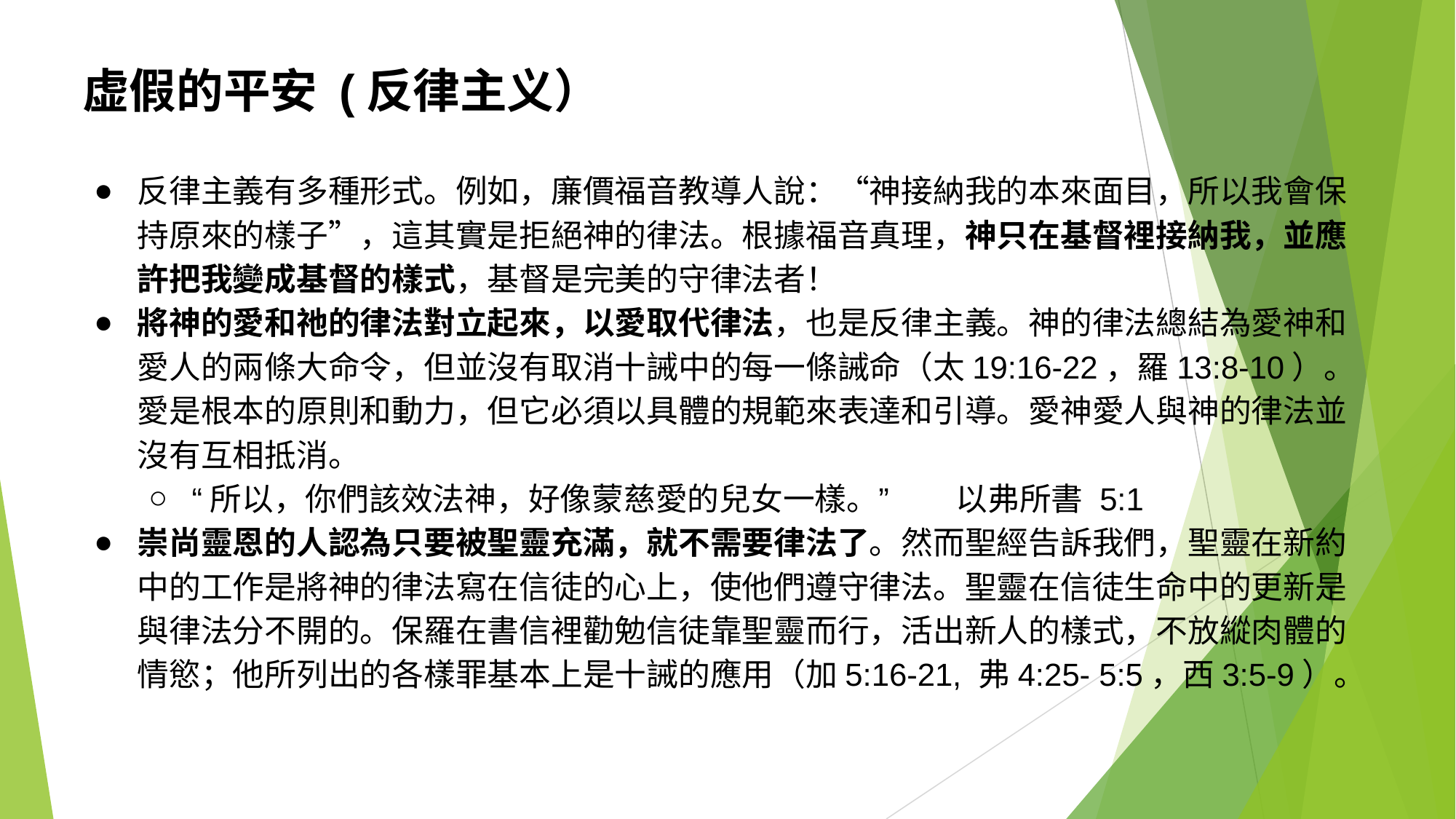

虚假的平安 (反律主义）
反律主義有多種形式。例如，廉價福音教導人說：“神接納我的本來面目，所以我會保持原來的樣子”，這其實是拒絕神的律法。根據福音真理，神只在基督裡接納我，並應許把我變成基督的樣式，基督是完美的守律法者！
將神的愛和祂的律法對立起來，以愛取代律法，也是反律主義。神的律法總結為愛神和愛人的兩條大命令，但並沒有取消十誡中的每一條誡命（太19:16-22，羅13:8-10）。愛是根本的原則和動力，但它必須以具體的規範來表達和引導。愛神愛人與神的律法並沒有互相抵消。
“所以，你們該效法神，好像蒙慈愛的兒女一樣。”	以弗所書‬ ‭5‬:‭1‬ ‭
崇尚靈恩的人認為只要被聖靈充滿，就不需要律法了。然而聖經告訴我們，聖靈在新約中的工作是將神的律法寫在信徒的心上，使他們遵守律法。聖靈在信徒生命中的更新是與律法分不開的。保羅在書信裡勸勉信徒靠聖靈而行，活出新人的樣式，不放縱肉體的情慾；他所列出的各樣罪基本上是十誡的應用（加5:16-21, 弗4:25- 5:5，西3:5-9）。